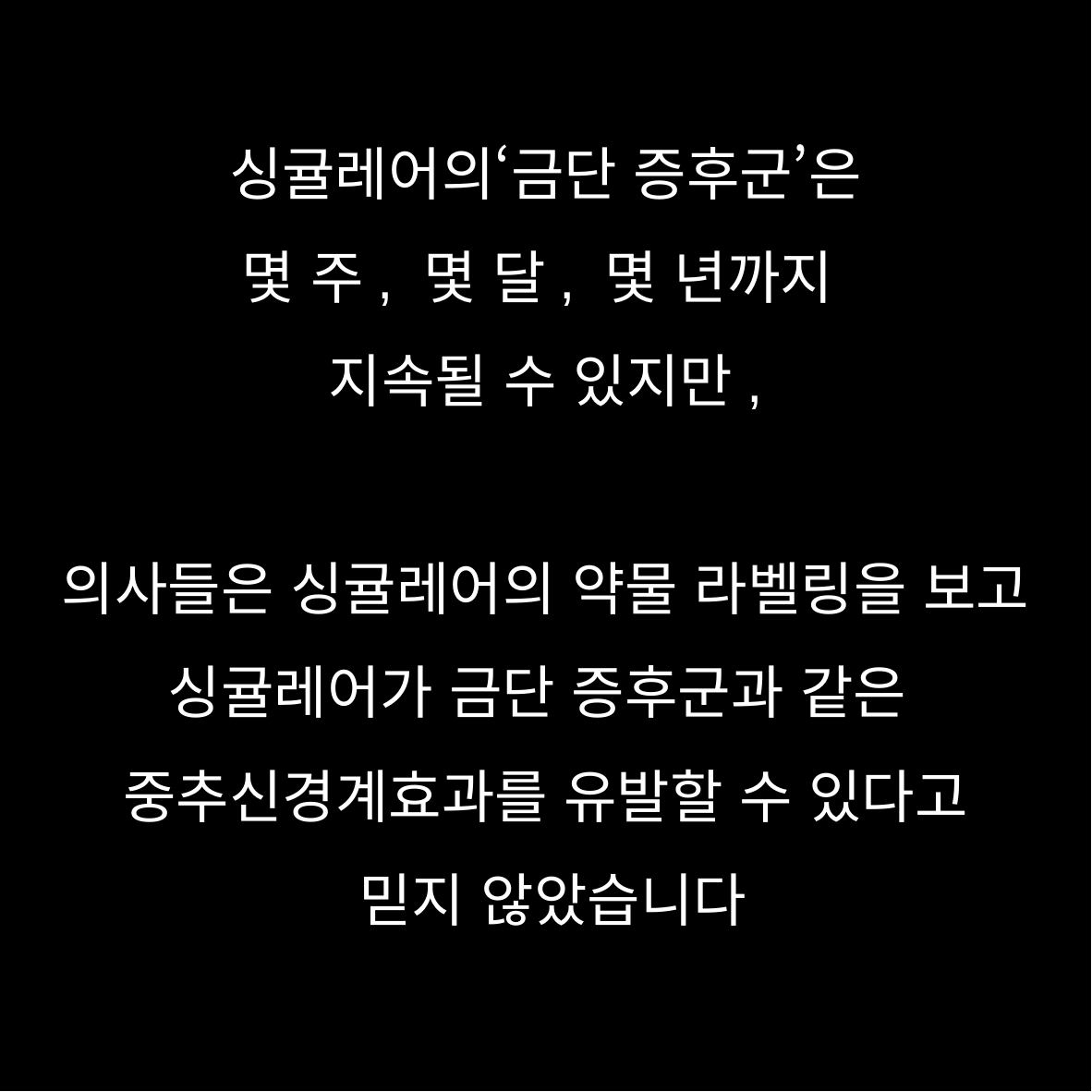

싱귤레어의‘금단 증후군’은
몇 주, 몇 달, 몇 년까지
지속될 수 있지만,

의사들은 싱귤레어의 약물 라벨링을 보고
싱귤레어가 금단 증후군과 같은
중추신경계효과를 유발할 수 있다고
 믿지 않았습니다